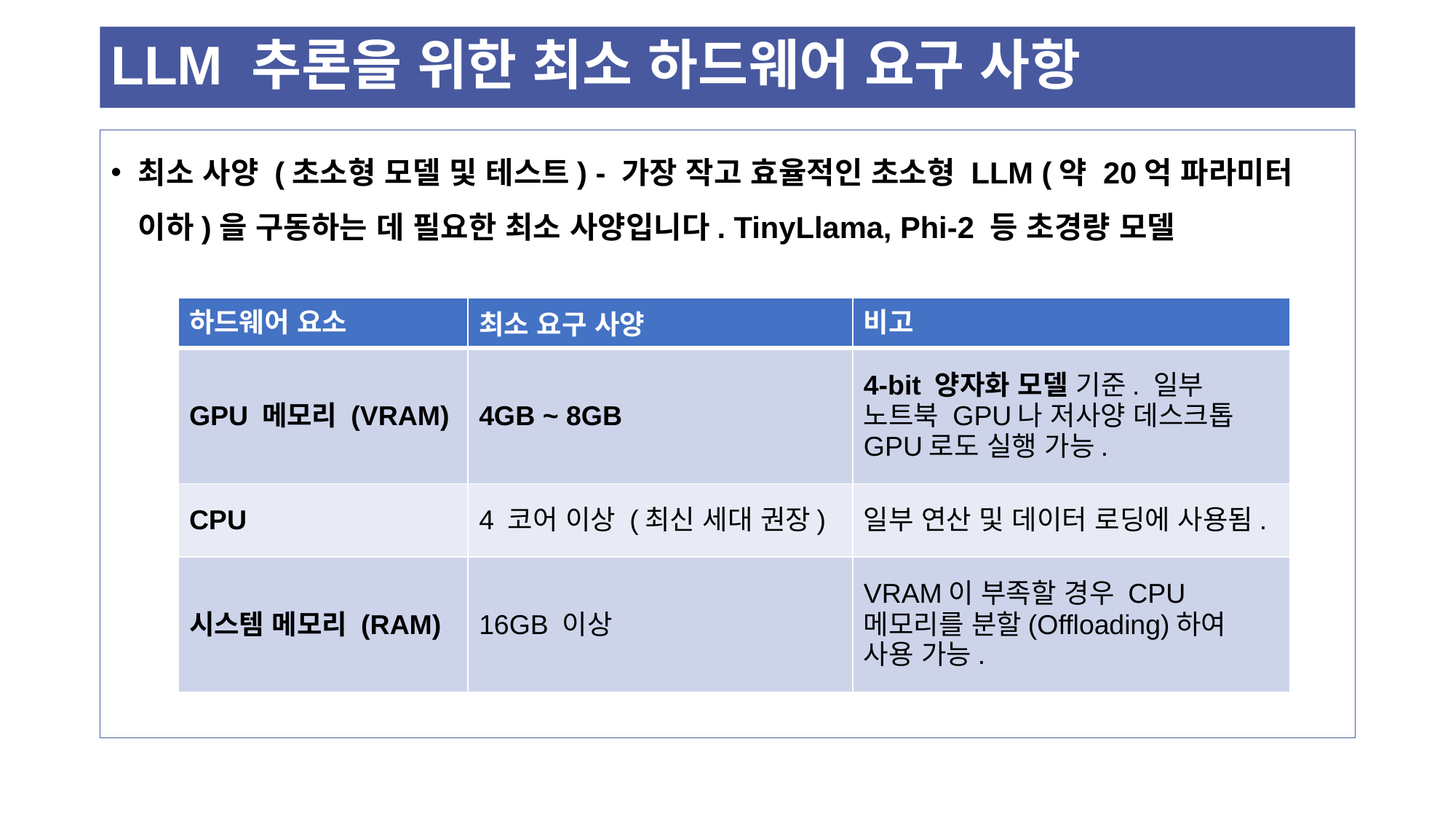

# LLM 추론을 위한 최소 하드웨어 요구 사항
최소 사양 (초소형 모델 및 테스트) - 가장 작고 효율적인 초소형 LLM (약 20억 파라미터 이하)을 구동하는 데 필요한 최소 사양입니다. TinyLlama, Phi-2 등 초경량 모델

| 하드웨어 요소 | 최소 요구 사양 | 비고 |
| --- | --- | --- |
| GPU 메모리 (VRAM) | 4GB ~ 8GB | 4-bit 양자화 모델 기준. 일부 노트북 GPU나 저사양 데스크톱 GPU로도 실행 가능. |
| CPU | 4 코어 이상 (최신 세대 권장) | 일부 연산 및 데이터 로딩에 사용됨. |
| 시스템 메모리 (RAM) | 16GB 이상 | VRAM이 부족할 경우 CPU 메모리를 분할(Offloading)하여 사용 가능. |